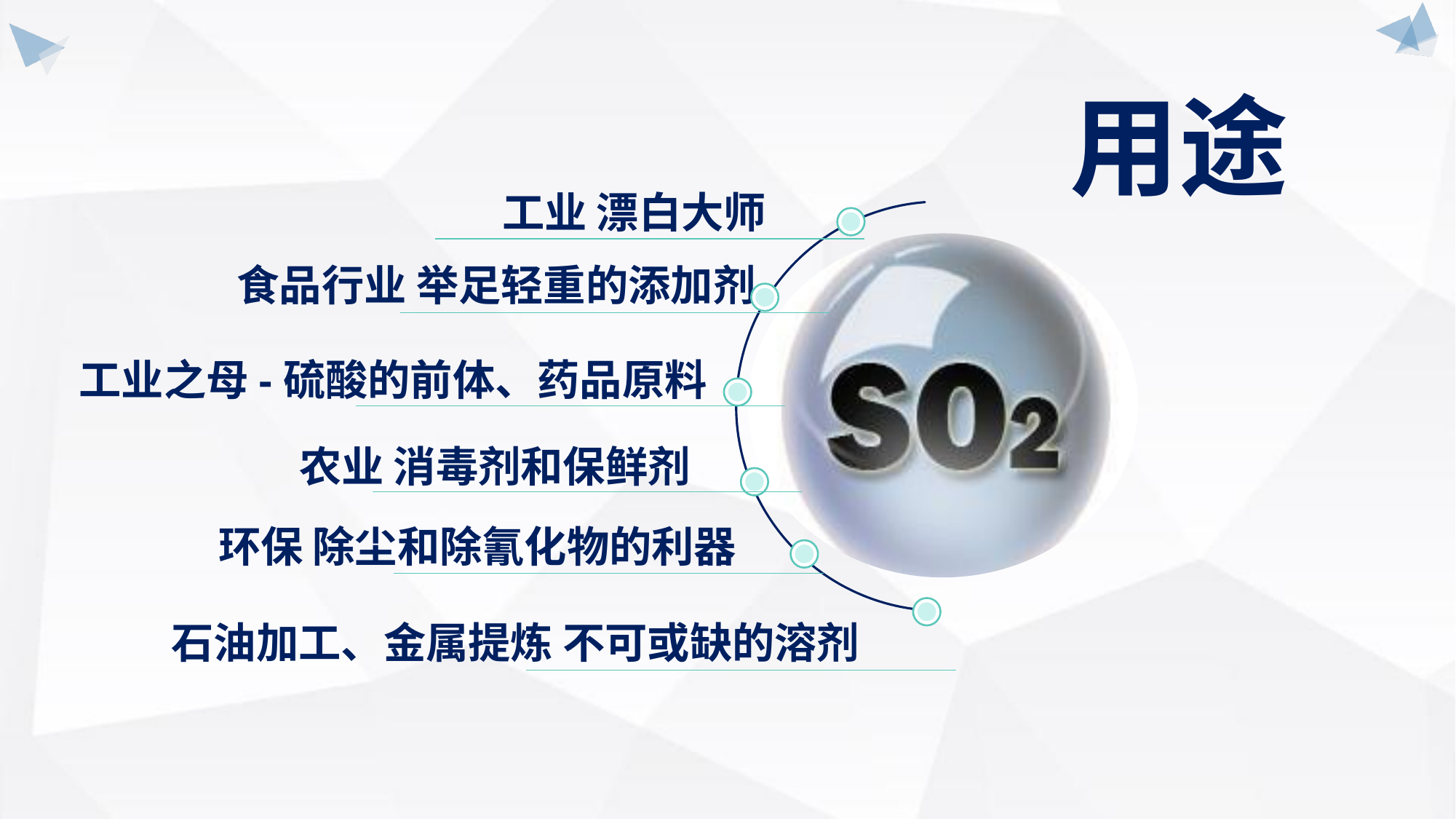

用途
工业 漂白大师

食品行业 举足轻重的添加剂

工业之母-硫酸的前体、药品原料

农业 消毒剂和保鲜剂

环保 除尘和除氰化物的利器

石油加工、金属提炼 不可或缺的溶剂